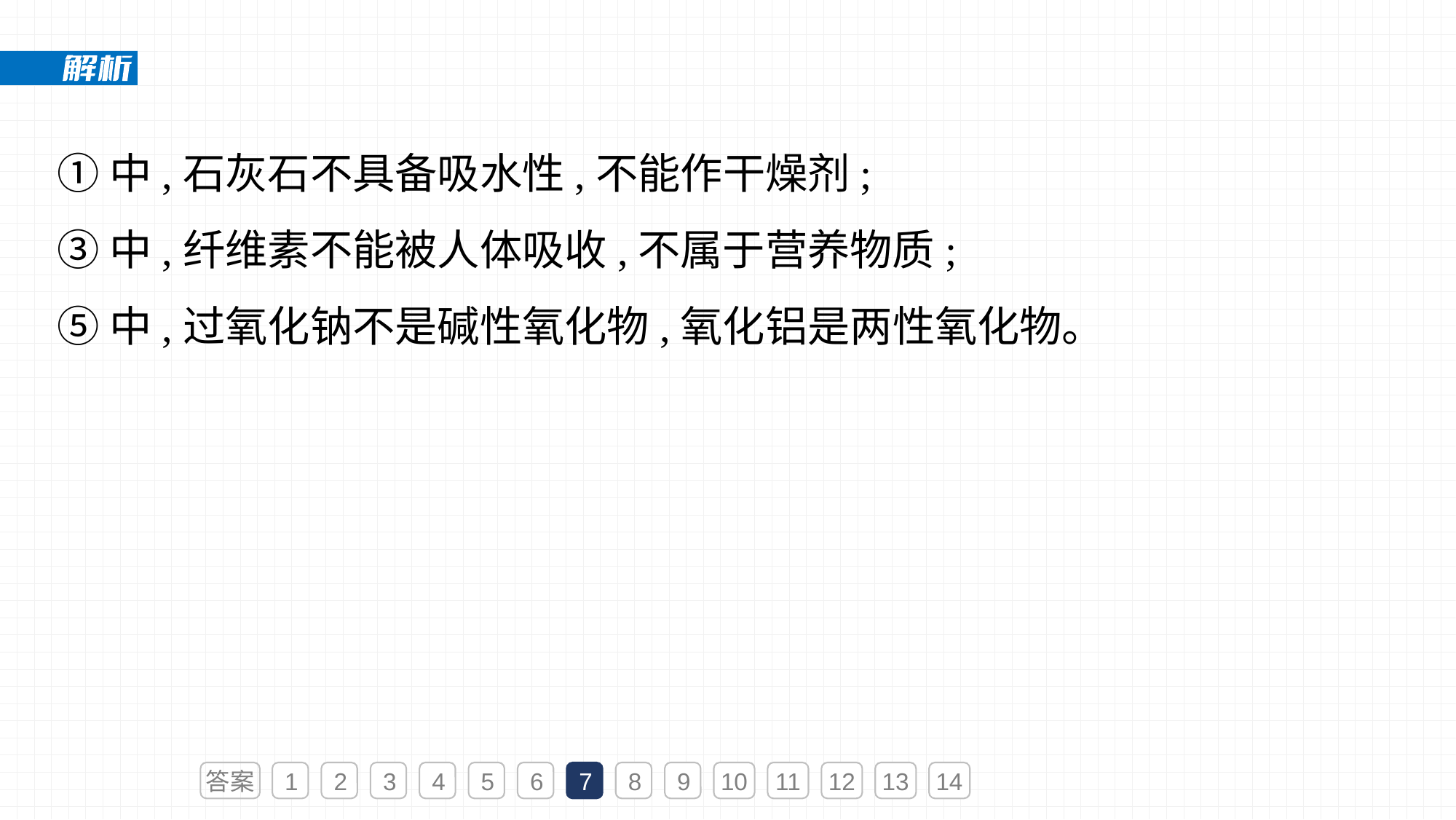

①中,石灰石不具备吸水性,不能作干燥剂;
③中,纤维素不能被人体吸收,不属于营养物质;
⑤中,过氧化钠不是碱性氧化物,氧化铝是两性氧化物。
答案
1
2
3
4
5
6
7
8
9
10
11
12
13
14